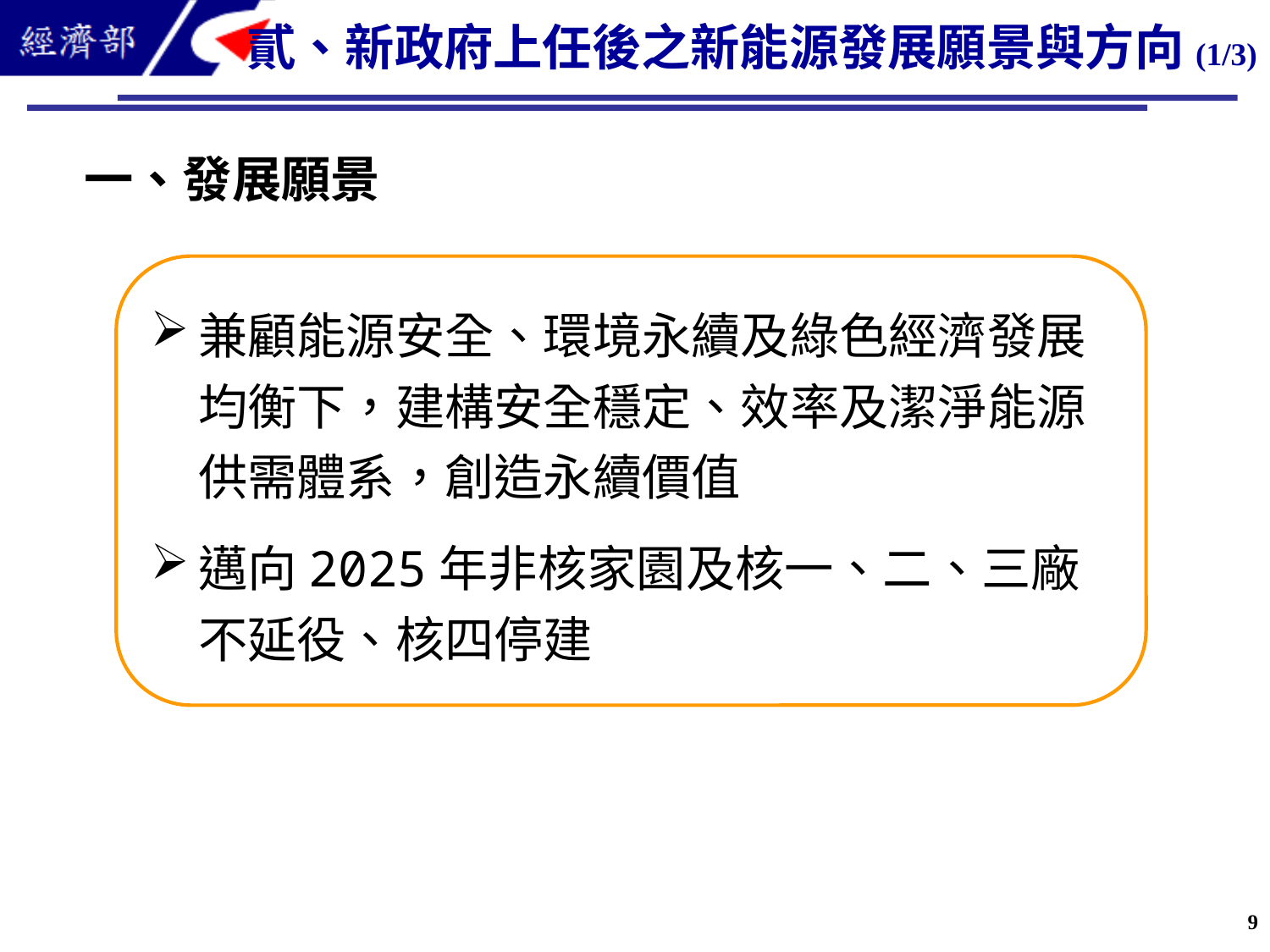

貳、新政府上任後之新能源發展願景與方向(1/3)

一、發展願景
兼顧能源安全、環境永續及綠色經濟發展均衡下，建構安全穩定、效率及潔淨能源供需體系，創造永續價值
邁向2025年非核家園及核一、二、三廠不延役、核四停建
9